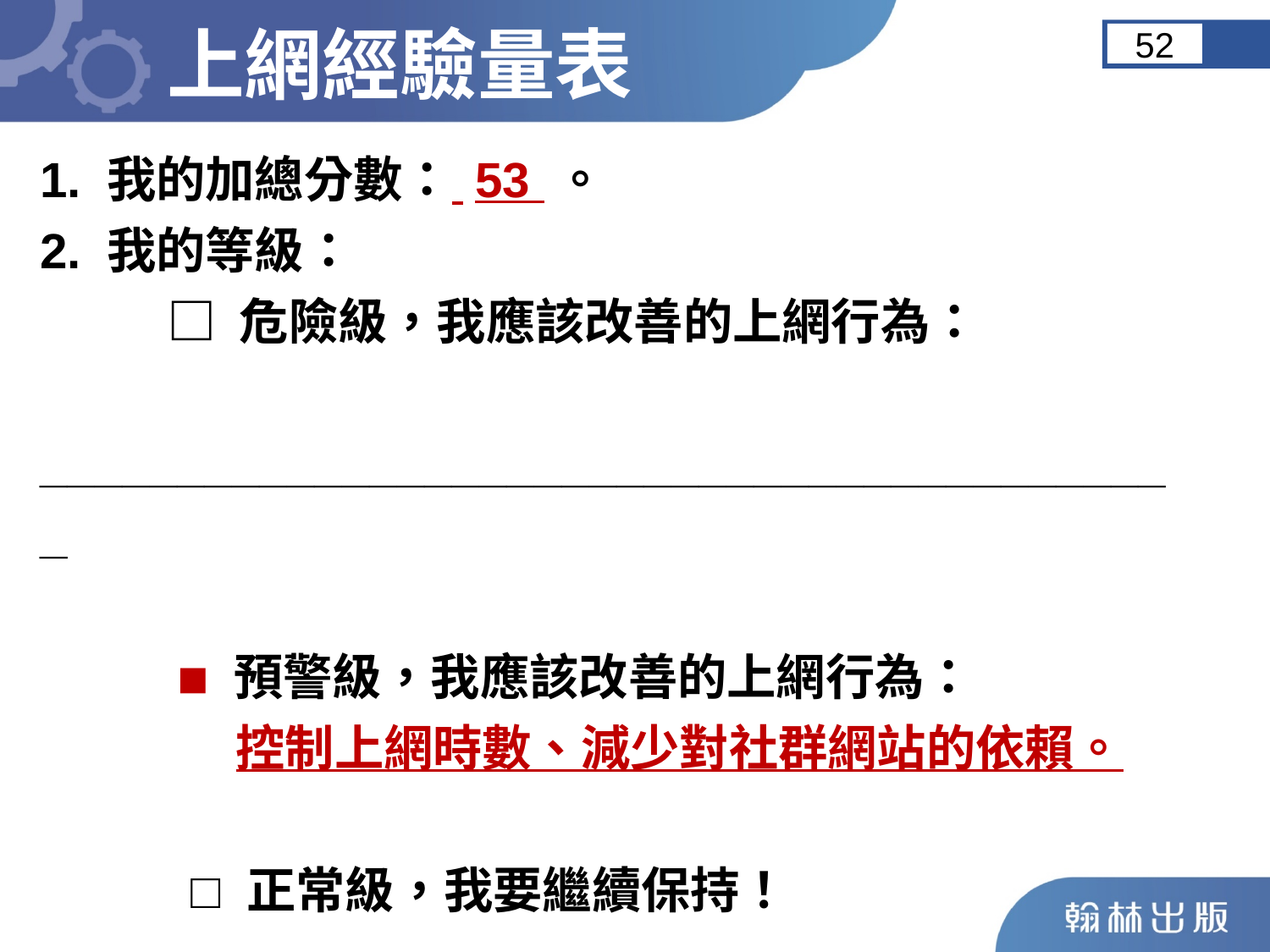

上網經驗量表

52
1. 我的加總分數： 53 。
2. 我的等級：
	□ 危險級，我應該改善的上網行為：
               __________________________________________

          ◼︎ 預警級，我應該改善的上網行為：
　	     控制上網時數、減少對社群網站的依賴。

           □ 正常級，我要繼續保持！
               __________________________________________